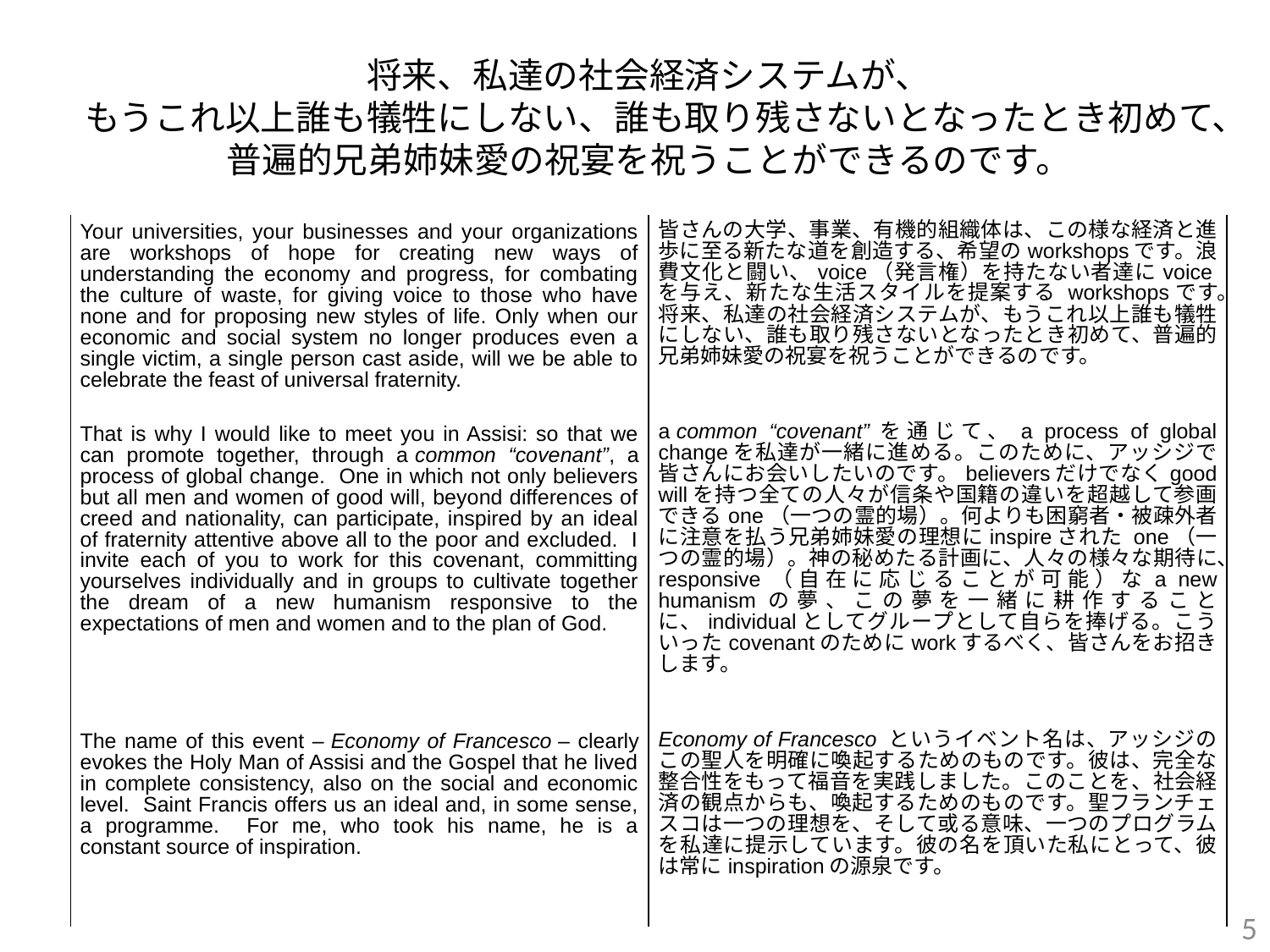

# 将来、私達の社会経済システムが、 もうこれ以上誰も犠牲にしない、誰も取り残さないとなったとき初めて、普遍的兄弟姉妹愛の祝宴を祝うことができるのです。
| Your universities, your businesses and your organizations are workshops of hope for creating new ways of understanding the economy and progress, for combating the culture of waste, for giving voice to those who have none and for proposing new styles of life. Only when our economic and social system no longer produces even a single victim, a single person cast aside, will we be able to celebrate the feast of universal fraternity. | 皆さんの大学、事業、有機的組織体は、この様な経済と進歩に至る新たな道を創造する、希望のworkshopsです。浪費文化と闘い、voice（発言権）を持たない者達にvoiceを与え、新たな生活スタイルを提案する workshopsです。将来、私達の社会経済システムが、もうこれ以上誰も犠牲にしない、誰も取り残さないとなったとき初めて、普遍的兄弟姉妹愛の祝宴を祝うことができるのです。 |
| --- | --- |
| That is why I would like to meet you in Assisi: so that we can promote together, through a common “covenant”, a process of global change. One in which not only believers but all men and women of good will, beyond differences of creed and nationality, can participate, inspired by an ideal of fraternity attentive above all to the poor and excluded. I invite each of you to work for this covenant, committing yourselves individually and in groups to cultivate together the dream of a new humanism responsive to the expectations of men and women and to the plan of God. | a common “covenant”を通じて、a process of global changeを私達が一緒に進める。このために、アッシジで皆さんにお会いしたいのです。believersだけでなくgood willを持つ全ての人々が信条や国籍の違いを超越して参画できるone（一つの霊的場）。何よりも困窮者・被疎外者に注意を払う兄弟姉妹愛の理想にinspireされた one（一つの霊的場）。神の秘めたる計画に、人々の様々な期待に、responsive（自在に応じることが可能）なa new humanismの夢、この夢を一緒に耕作することに、individualとしてグループとして自らを捧げる。こういったcovenantのためにworkするべく、皆さんをお招きします。 |
| The name of this event – Economy of Francesco – clearly evokes the Holy Man of Assisi and the Gospel that he lived in complete consistency, also on the social and economic level. Saint Francis offers us an ideal and, in some sense, a programme. For me, who took his name, he is a constant source of inspiration. | Economy of Francesco というイベント名は、アッシジのこの聖人を明確に喚起するためのものです。彼は、完全な整合性をもって福音を実践しました。このことを、社会経済の観点からも、喚起するためのものです。聖フランチェスコは一つの理想を、そして或る意味、一つのプログラムを私達に提示しています。彼の名を頂いた私にとって、彼は常にinspirationの源泉です。 |
5